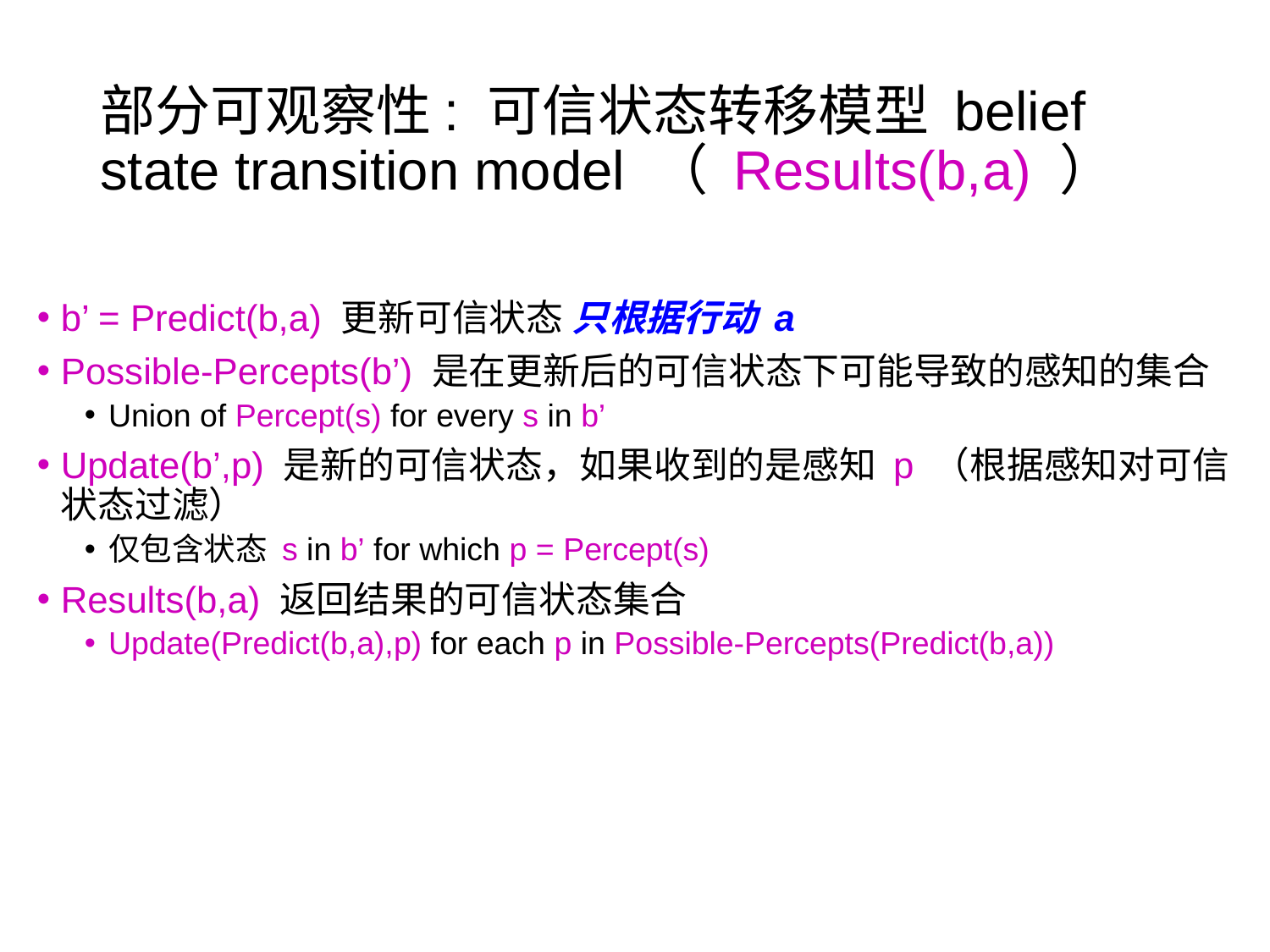

# 部分可观察性: 可信状态转移模型 belief state transition model （ Results(b,a) ）
b’ = Predict(b,a) 更新可信状态 只根据行动 a
Possible-Percepts(b’) 是在更新后的可信状态下可能导致的感知的集合
Union of Percept(s) for every s in b’
Update(b’,p) 是新的可信状态，如果收到的是感知 p （根据感知对可信状态过滤）
仅包含状态 s in b’ for which p = Percept(s)
Results(b,a) 返回结果的可信状态集合
Update(Predict(b,a),p) for each p in Possible-Percepts(Predict(b,a))